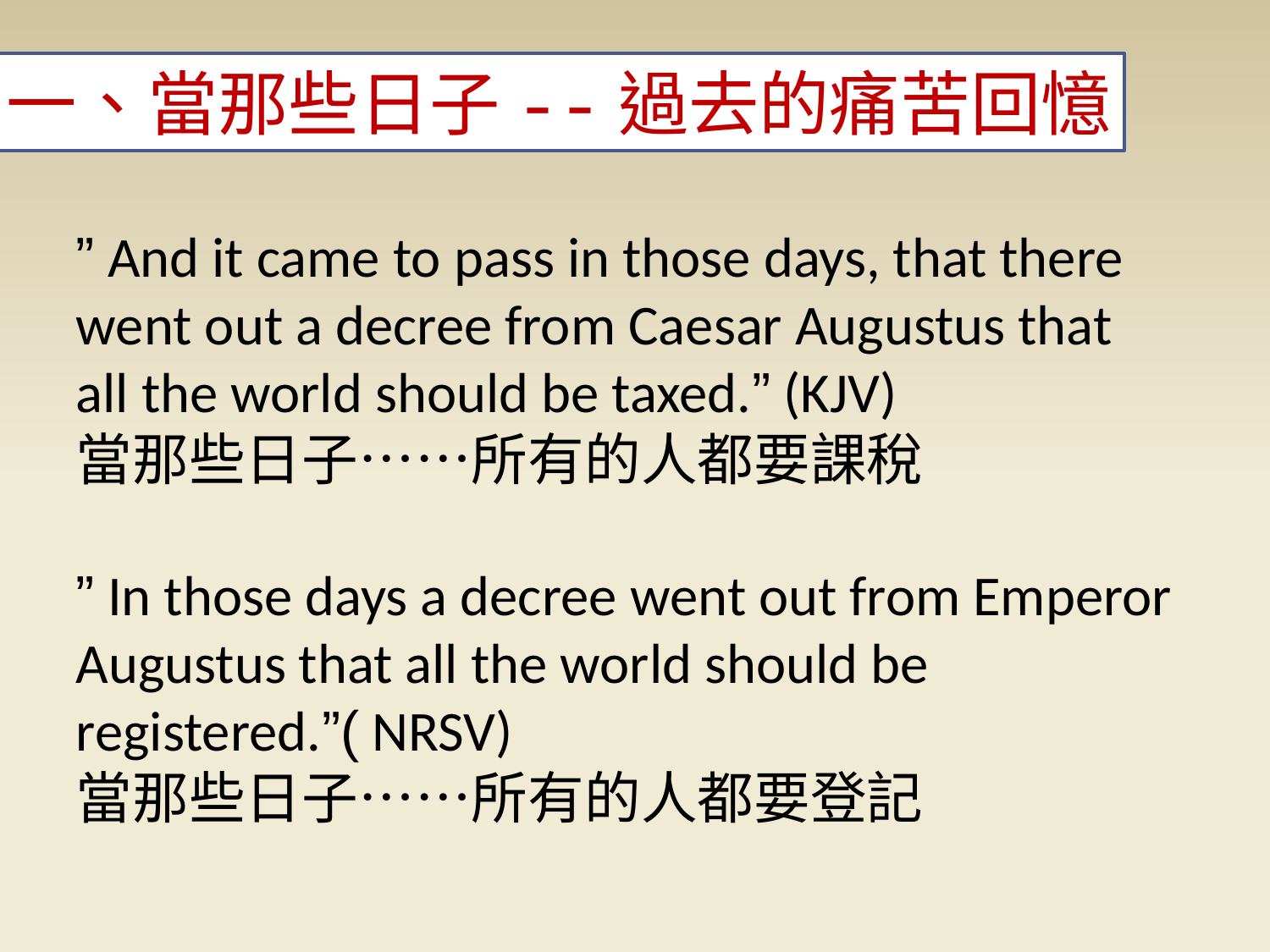

一、當那些日子--過去的痛苦回憶
” And it came to pass in those days, that there went out a decree from Caesar Augustus that all the world should be taxed.” (KJV)
當那些日子……所有的人都要課稅

” In those days a decree went out from Emperor Augustus that all the world should be registered.”( NRSV)
當那些日子……所有的人都要登記